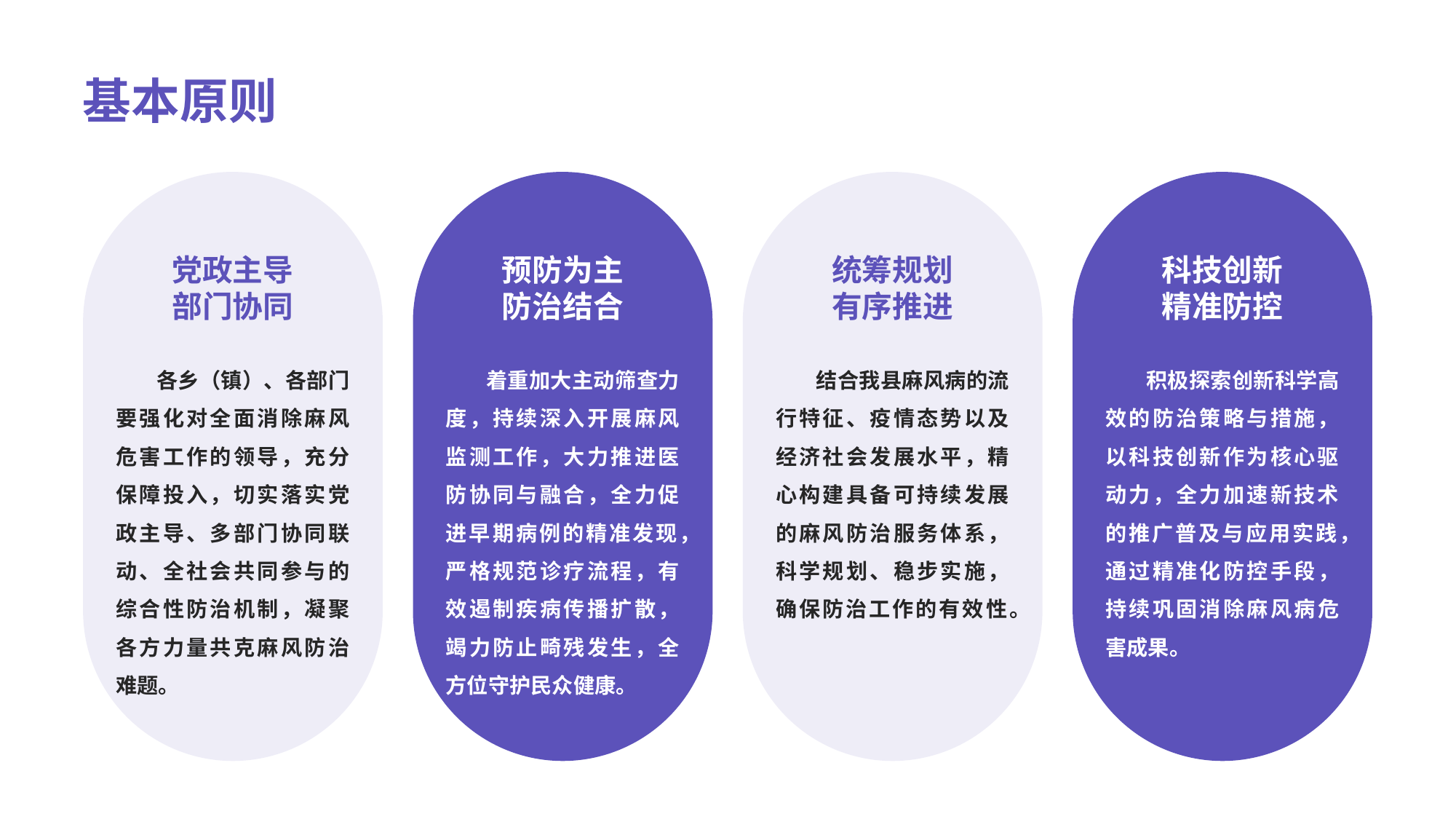

# 基本原则

党政主导
部门协同
预防为主
防治结合
统筹规划
有序推进
科技创新
精准防控
       各乡（镇）、各部门要强化对全面消除麻风危害工作的领导，充分保障投入，切实落实党政主导、多部门协同联动、全社会共同参与的综合性防治机制，凝聚各方力量共克麻风防治难题。
       着重加大主动筛查力度，持续深入开展麻风监测工作，大力推进医防协同与融合，全力促进早期病例的精准发现，严格规范诊疗流程，有效遏制疾病传播扩散，竭力防止畸残发生，全方位守护民众健康。
       结合我县麻风病的流行特征、疫情态势以及经济社会发展水平，精心构建具备可持续发展的麻风防治服务体系，科学规划、稳步实施，确保防治工作的有效性。
       积极探索创新科学高效的防治策略与措施，以科技创新作为核心驱动力，全力加速新技术的推广普及与应用实践，通过精准化防控手段，持续巩固消除麻风病危害成果。